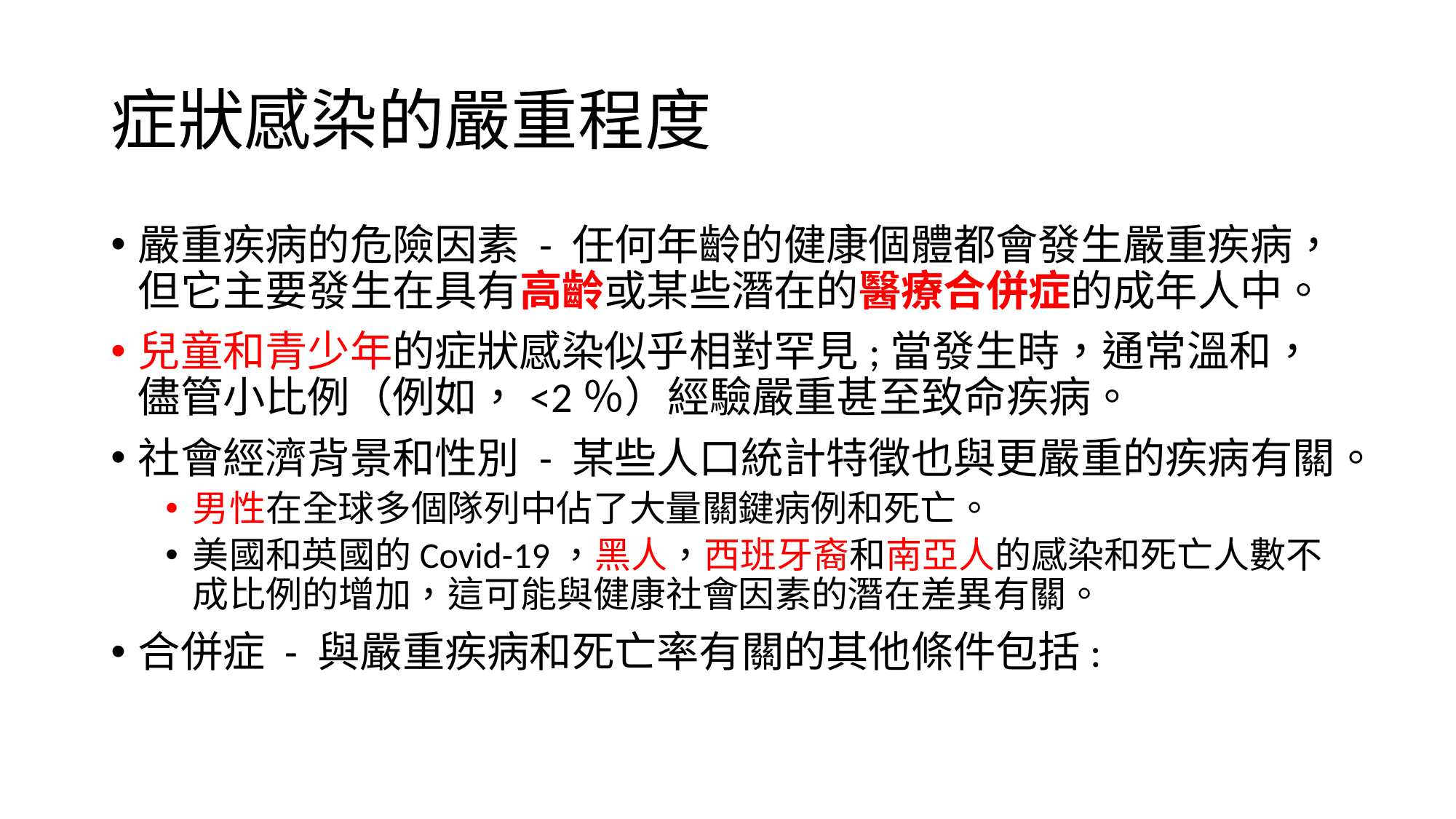

# 症狀感染的嚴重程度
嚴重疾病的危險因素 - 任何年齡的健康個體都會發生嚴重疾病，但它主要發生在具有高齡或某些潛在的醫療合併症的成年人中。
兒童和青少年的症狀感染似乎相對罕見;當發生時，通常溫和，儘管小比例（例如，<2％）經驗嚴重甚至致命疾病。
社會經濟背景和性別 - 某些人口統計特徵也與更嚴重的疾病有關。
男性在全球多個隊列中佔了大量關鍵病例和死亡。
美國和英國的Covid-19，黑人，西班牙裔和南亞人的感染和死亡人數不成比例的增加，這可能與健康社會因素的潛在差異有關。
合併症 - 與嚴重疾病和死亡率有關的其他條件包括: